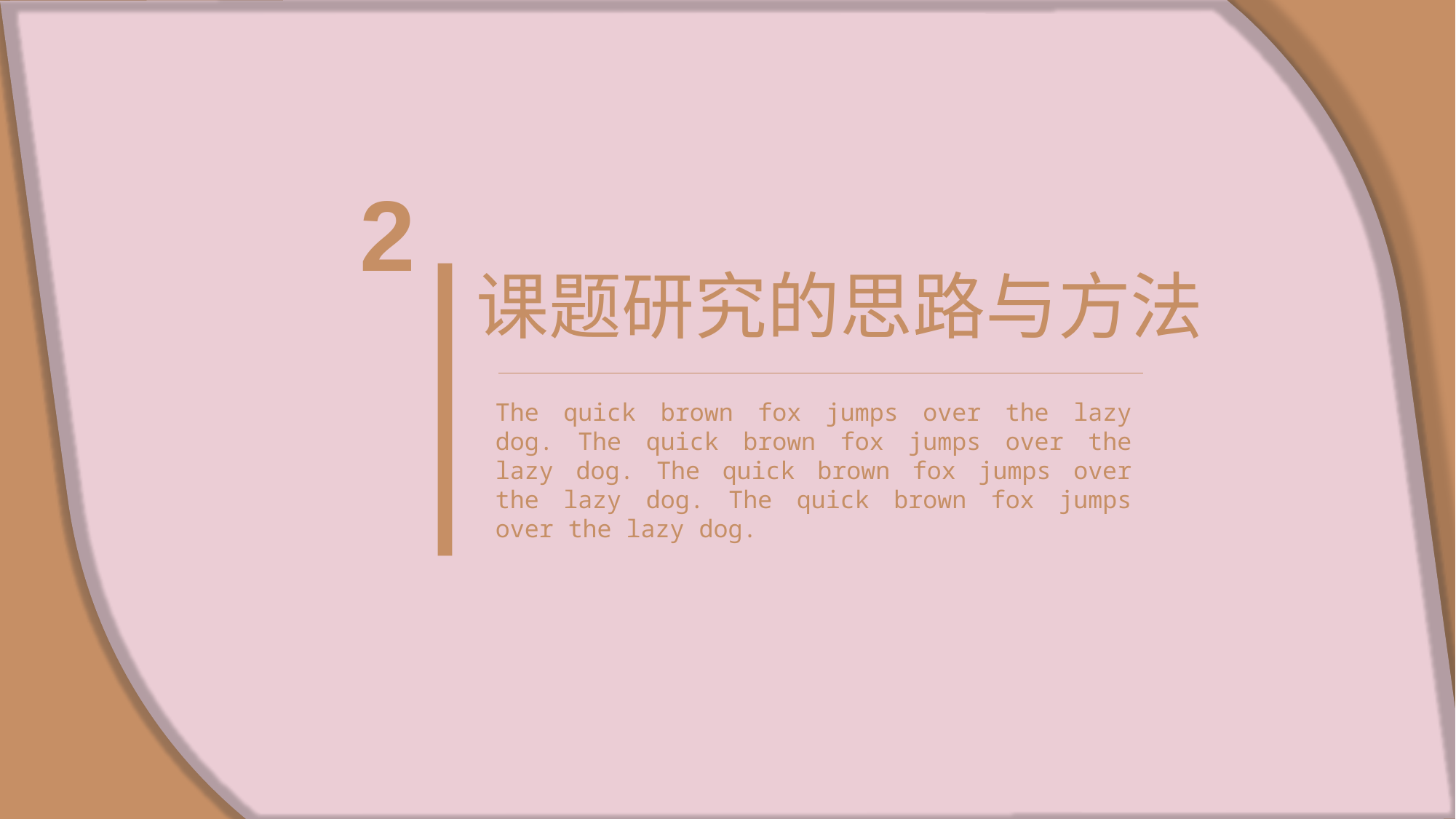

2
课题研究的思路与方法

The quick brown fox jumps over the lazy dog. The quick brown fox jumps over the lazy dog. The quick brown fox jumps over the lazy dog. The quick brown fox jumps over the lazy dog.